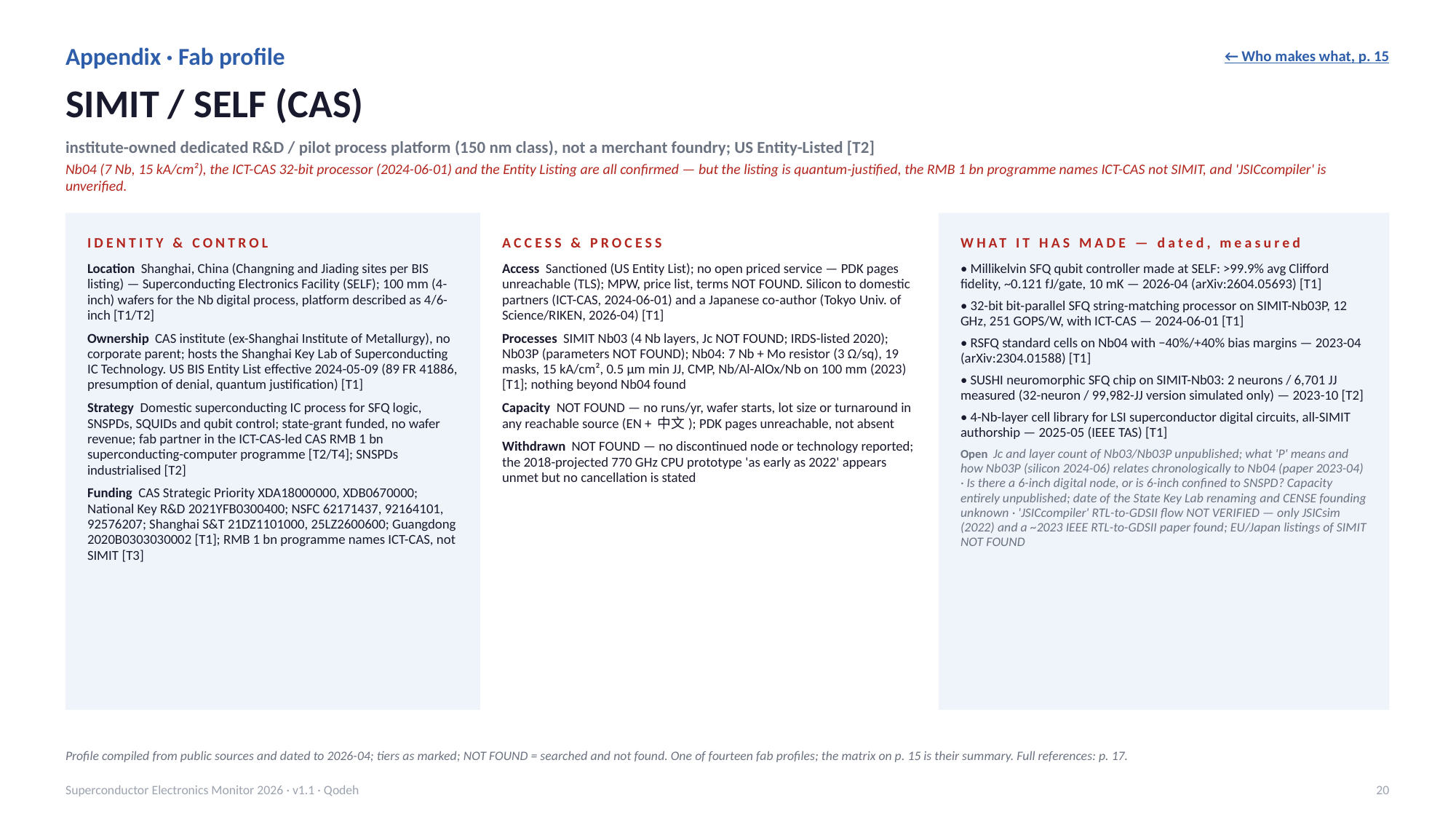

Appendix · Fab profile
← Who makes what, p. 15
SIMIT / SELF (CAS)
institute-owned dedicated R&D / pilot process platform (150 nm class), not a merchant foundry; US Entity-Listed [T2]
Nb04 (7 Nb, 15 kA/cm²), the ICT-CAS 32-bit processor (2024-06-01) and the Entity Listing are all confirmed — but the listing is quantum-justified, the RMB 1 bn programme names ICT-CAS not SIMIT, and 'JSICcompiler' is unverified.

IDENTITY & CONTROL
ACCESS & PROCESS
WHAT IT HAS MADE — dated, measured
Location  Shanghai, China (Changning and Jiading sites per BIS listing) — Superconducting Electronics Facility (SELF); 100 mm (4-inch) wafers for the Nb digital process, platform described as 4/6-inch [T1/T2]
Ownership  CAS institute (ex-Shanghai Institute of Metallurgy), no corporate parent; hosts the Shanghai Key Lab of Superconducting IC Technology. US BIS Entity List effective 2024-05-09 (89 FR 41886, presumption of denial, quantum justification) [T1]
Strategy  Domestic superconducting IC process for SFQ logic, SNSPDs, SQUIDs and qubit control; state-grant funded, no wafer revenue; fab partner in the ICT-CAS-led CAS RMB 1 bn superconducting-computer programme [T2/T4]; SNSPDs industrialised [T2]
Funding  CAS Strategic Priority XDA18000000, XDB0670000; National Key R&D 2021YFB0300400; NSFC 62171437, 92164101, 92576207; Shanghai S&T 21DZ1101000, 25LZ2600600; Guangdong 2020B0303030002 [T1]; RMB 1 bn programme names ICT-CAS, not SIMIT [T3]
Access  Sanctioned (US Entity List); no open priced service — PDK pages unreachable (TLS); MPW, price list, terms NOT FOUND. Silicon to domestic partners (ICT-CAS, 2024-06-01) and a Japanese co-author (Tokyo Univ. of Science/RIKEN, 2026-04) [T1]
Processes  SIMIT Nb03 (4 Nb layers, Jc NOT FOUND; IRDS-listed 2020); Nb03P (parameters NOT FOUND); Nb04: 7 Nb + Mo resistor (3 Ω/sq), 19 masks, 15 kA/cm², 0.5 µm min JJ, CMP, Nb/Al-AlOx/Nb on 100 mm (2023) [T1]; nothing beyond Nb04 found
Capacity  NOT FOUND — no runs/yr, wafer starts, lot size or turnaround in any reachable source (EN + 中文); PDK pages unreachable, not absent
Withdrawn  NOT FOUND — no discontinued node or technology reported; the 2018-projected 770 GHz CPU prototype 'as early as 2022' appears unmet but no cancellation is stated
• Millikelvin SFQ qubit controller made at SELF: >99.9% avg Clifford fidelity, ~0.121 fJ/gate, 10 mK — 2026-04 (arXiv:2604.05693) [T1]
• 32-bit bit-parallel SFQ string-matching processor on SIMIT-Nb03P, 12 GHz, 251 GOPS/W, with ICT-CAS — 2024-06-01 [T1]
• RSFQ standard cells on Nb04 with −40%/+40% bias margins — 2023-04 (arXiv:2304.01588) [T1]
• SUSHI neuromorphic SFQ chip on SIMIT-Nb03: 2 neurons / 6,701 JJ measured (32-neuron / 99,982-JJ version simulated only) — 2023-10 [T2]
• 4-Nb-layer cell library for LSI superconductor digital circuits, all-SIMIT authorship — 2025-05 (IEEE TAS) [T1]
Open  Jc and layer count of Nb03/Nb03P unpublished; what 'P' means and how Nb03P (silicon 2024-06) relates chronologically to Nb04 (paper 2023-04) · Is there a 6-inch digital node, or is 6-inch confined to SNSPD? Capacity entirely unpublished; date of the State Key Lab renaming and CENSE founding unknown · 'JSICcompiler' RTL-to-GDSII flow NOT VERIFIED — only JSICsim (2022) and a ~2023 IEEE RTL-to-GDSII paper found; EU/Japan listings of SIMIT NOT FOUND
Profile compiled from public sources and dated to 2026-04; tiers as marked; NOT FOUND = searched and not found. One of fourteen fab profiles; the matrix on p. 15 is their summary. Full references: p. 17.
Superconductor Electronics Monitor 2026 · v1.1 · Qodeh
20